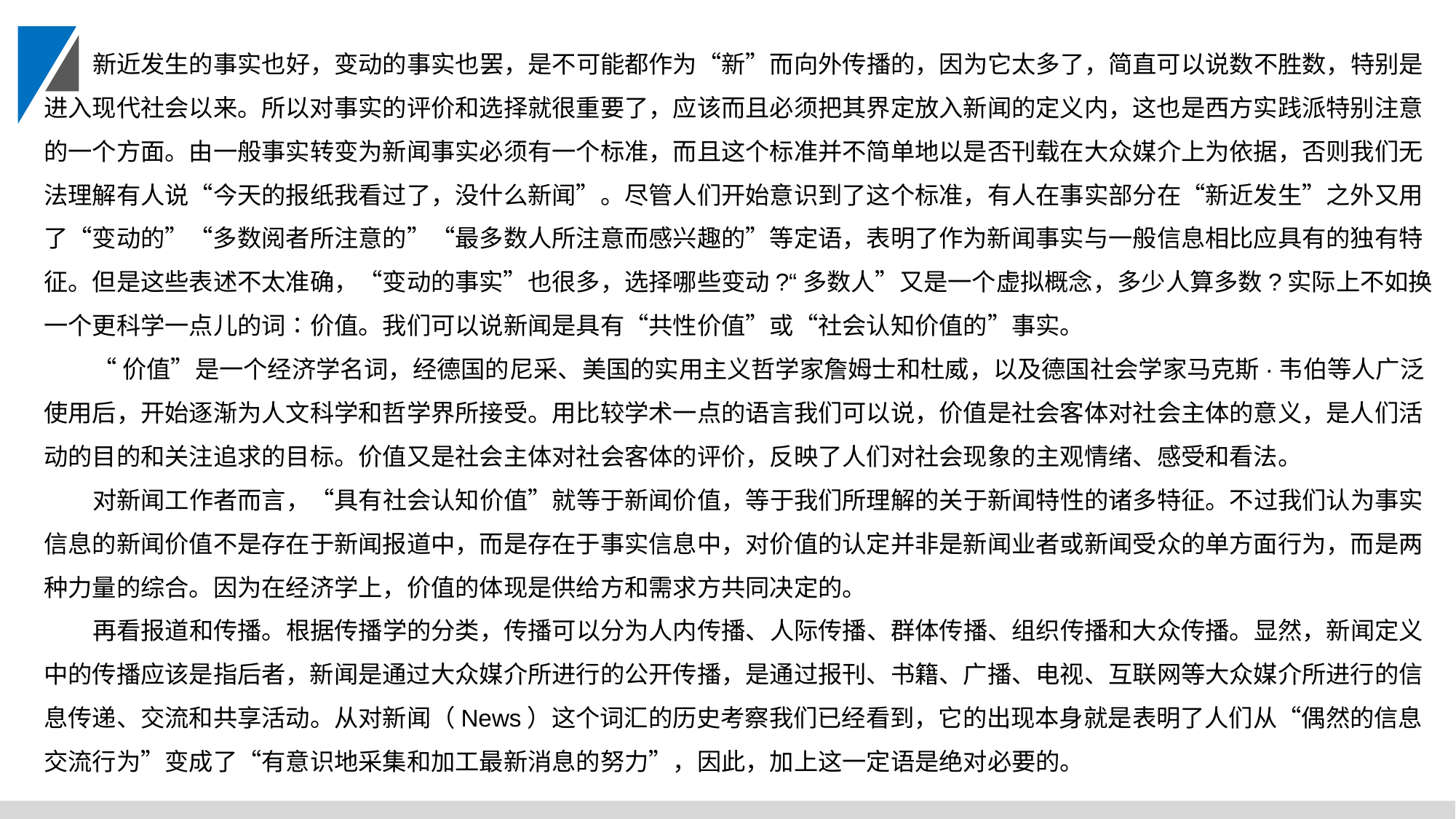

新近发生的事实也好，变动的事实也罢，是不可能都作为“新”而向外传播的，因为它太多了，简直可以说数不胜数，特别是进入现代社会以来。所以对事实的评价和选择就很重要了，应该而且必须把其界定放入新闻的定义内，这也是西方实践派特别注意的一个方面。由一般事实转变为新闻事实必须有一个标准，而且这个标准并不简单地以是否刊载在大众媒介上为依据，否则我们无法理解有人说“今天的报纸我看过了，没什么新闻”。尽管人们开始意识到了这个标准，有人在事实部分在“新近发生”之外又用了“变动的”“多数阅者所注意的”“最多数人所注意而感兴趣的”等定语，表明了作为新闻事实与一般信息相比应具有的独有特征。但是这些表述不太准确，“变动的事实”也很多，选择哪些变动?“多数人”又是一个虚拟概念，多少人算多数?实际上不如换一个更科学一点儿的词∶价值。我们可以说新闻是具有“共性价值”或“社会认知价值的”事实。
“价值”是一个经济学名词，经德国的尼采、美国的实用主义哲学家詹姆士和杜威，以及德国社会学家马克斯·韦伯等人广泛使用后，开始逐渐为人文科学和哲学界所接受。用比较学术一点的语言我们可以说，价值是社会客体对社会主体的意义，是人们活动的目的和关注追求的目标。价值又是社会主体对社会客体的评价，反映了人们对社会现象的主观情绪、感受和看法。
对新闻工作者而言，“具有社会认知价值”就等于新闻价值，等于我们所理解的关于新闻特性的诸多特征。不过我们认为事实信息的新闻价值不是存在于新闻报道中，而是存在于事实信息中，对价值的认定并非是新闻业者或新闻受众的单方面行为，而是两种力量的综合。因为在经济学上，价值的体现是供给方和需求方共同决定的。
再看报道和传播。根据传播学的分类，传播可以分为人内传播、人际传播、群体传播、组织传播和大众传播。显然，新闻定义中的传播应该是指后者，新闻是通过大众媒介所进行的公开传播，是通过报刊、书籍、广播、电视、互联网等大众媒介所进行的信息传递、交流和共享活动。从对新闻（News）这个词汇的历史考察我们已经看到，它的出现本身就是表明了人们从“偶然的信息交流行为”变成了“有意识地采集和加工最新消息的努力”，因此，加上这一定语是绝对必要的。